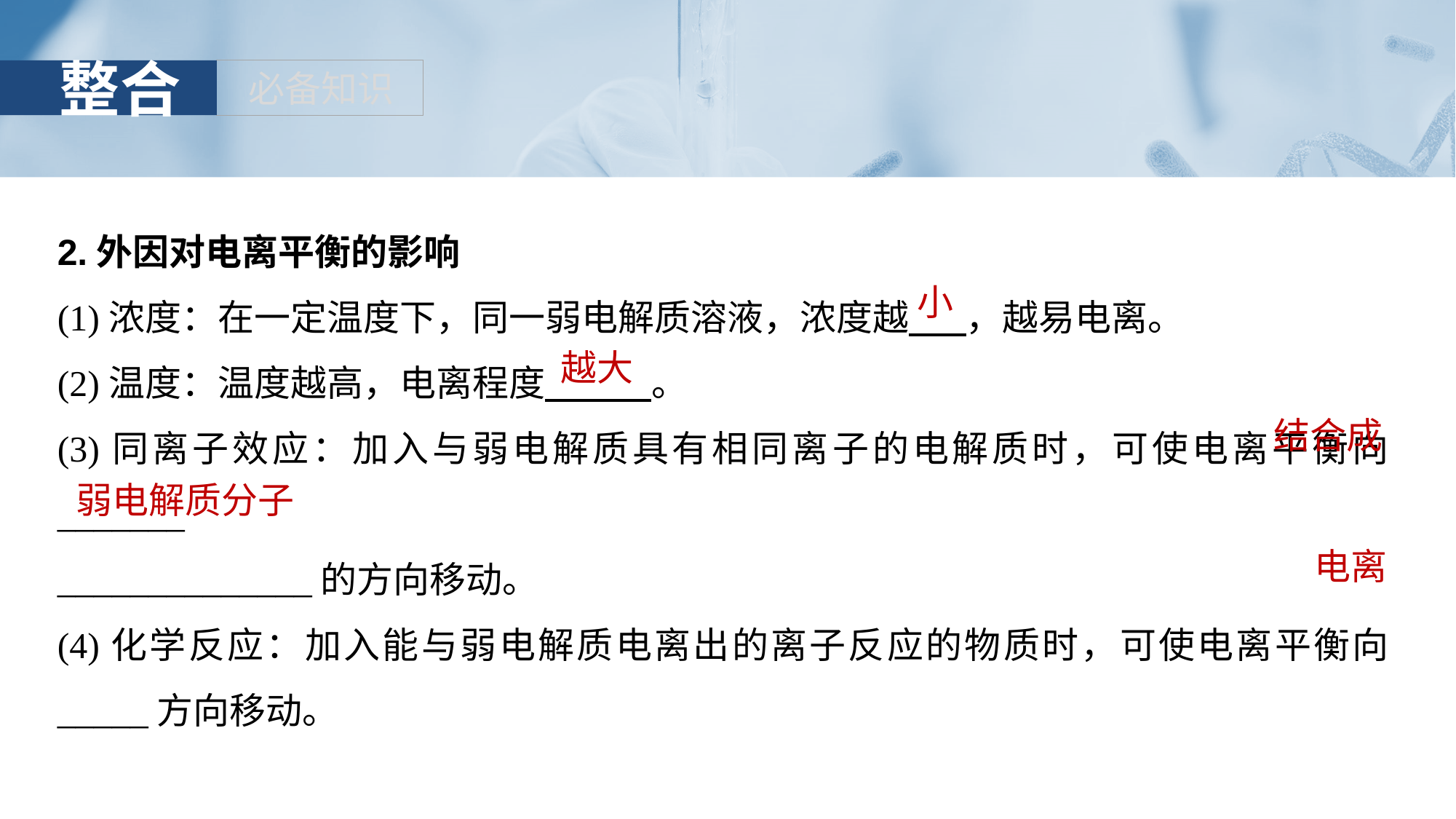

2.外因对电离平衡的影响
(1)浓度：在一定温度下，同一弱电解质溶液，浓度越       ，越易电离。
(2)温度：温度越高，电离程度             。
(3)同离子效应：加入与弱电解质具有相同离子的电解质时，可使电离平衡向_______
______________的方向移动。
(4)化学反应：加入能与弱电解质电离出的离子反应的物质时，可使电离平衡向_____方向移动。
小
越大
结合成
弱电解质分子
电离